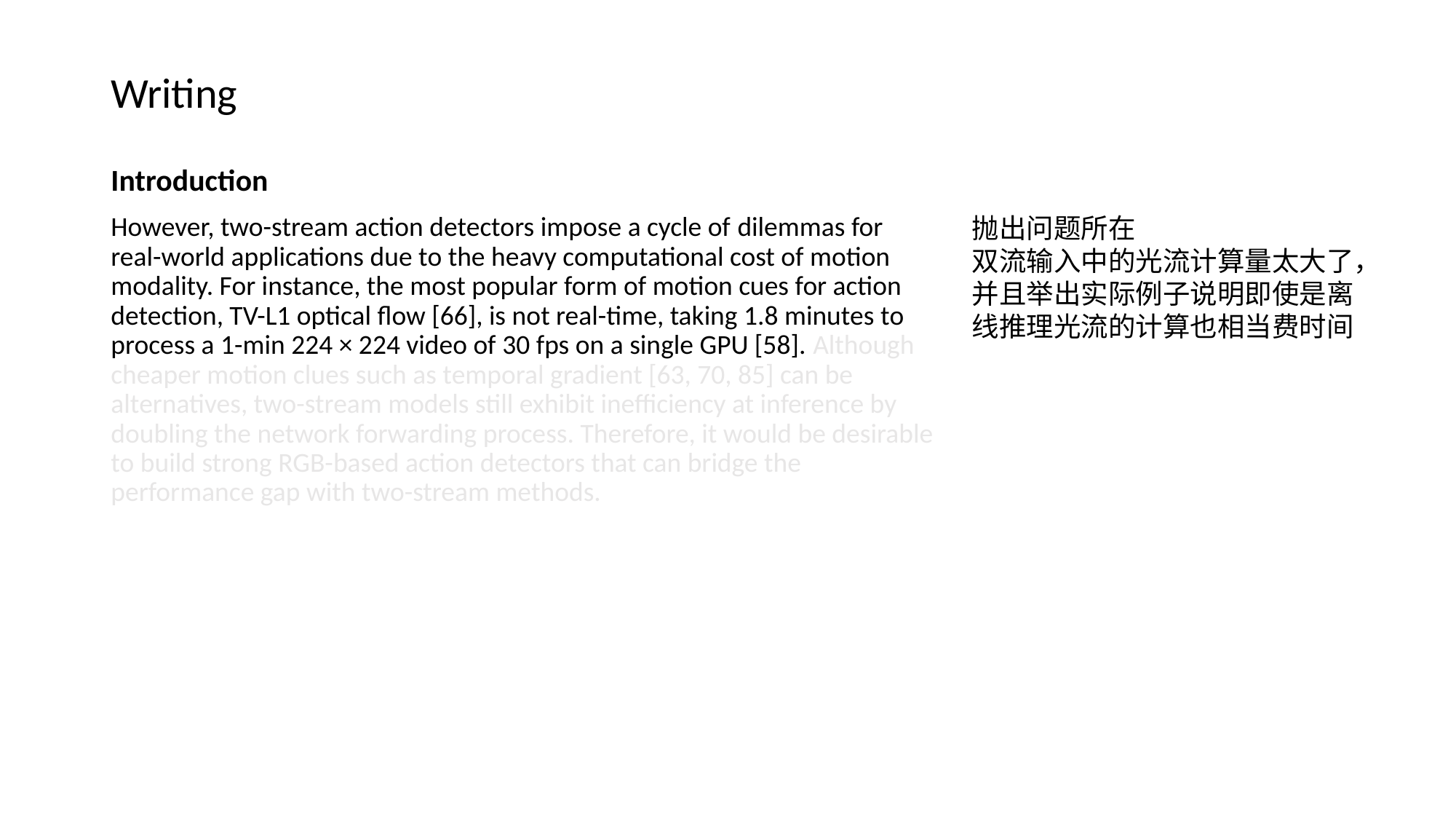

# Writing
Introduction
However, two-stream action detectors impose a cycle of dilemmas for real-world applications due to the heavy computational cost of motion modality. For instance, the most popular form of motion cues for action detection, TV-L1 optical flow [66], is not real-time, taking 1.8 minutes to process a 1-min 224 × 224 video of 30 fps on a single GPU [58]. Although cheaper motion clues such as temporal gradient [63, 70, 85] can be alternatives, two-stream models still exhibit inefficiency at inference by doubling the network forwarding process. Therefore, it would be desirable to build strong RGB-based action detectors that can bridge the performance gap with two-stream methods.
抛出问题所在
双流输入中的光流计算量太大了，并且举出实际例子说明即使是离线推理光流的计算也相当费时间